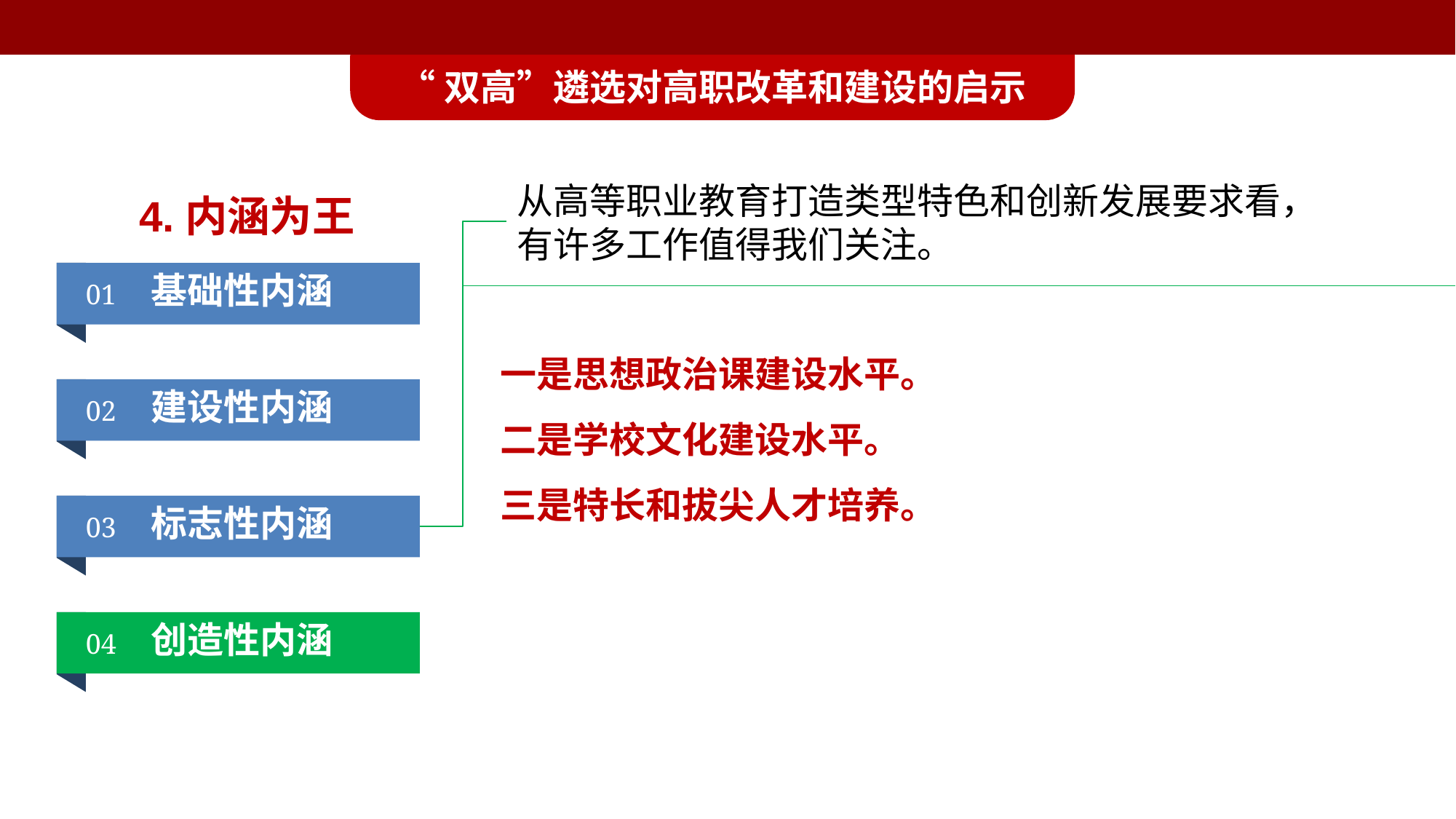

“双高”遴选对高职改革和建设的启示
4.内涵为王
从高等职业教育打造类型特色和创新发展要求看，有许多工作值得我们关注。

基础性内涵
01

建设性内涵
02
标志性内涵

03
创造性内涵

04
一是思想政治课建设水平。
二是学校文化建设水平。
三是特长和拔尖人才培养。